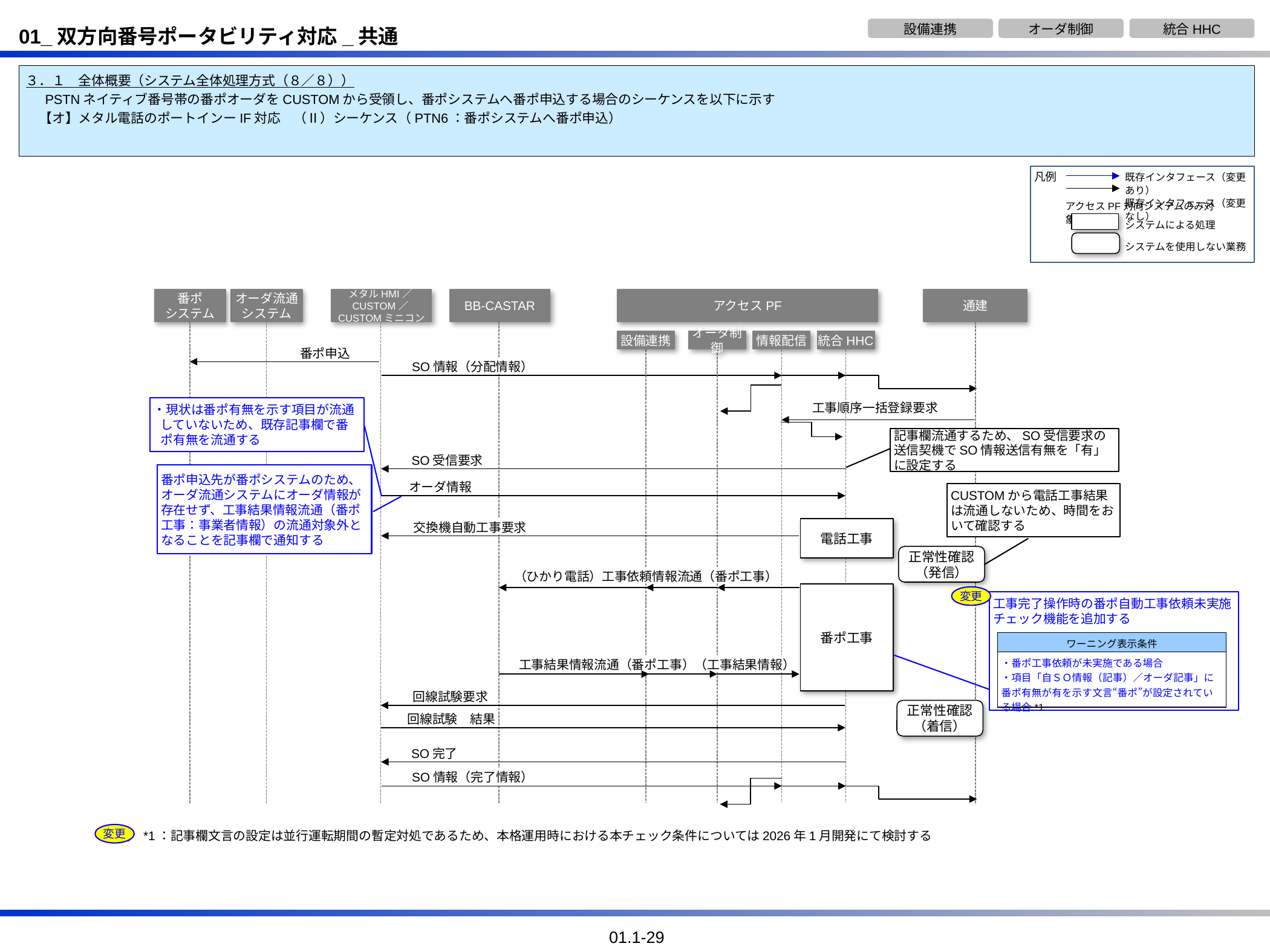

設備連携
オーダ制御
統合HHC
３．１　全体概要（システム全体処理方式（８／８））
　 PSTNネイティブ番号帯の番ポオーダをCUSTOMから受領し、番ポシステムへ番ポ申込する場合のシーケンスを以下に示す
　【オ】メタル電話のポートインーIF対応　（Ⅱ）シーケンス（PTN6：番ポシステムへ番ポ申込）

凡例
既存インタフェース（変更あり）
既存インタフェース（変更なし）
アクセスPF対向システムのみ対象とする
システムによる処理

システムを使用しない業務
番ポ
システム
オーダ流通
システム
メタルHMI／CUSTOM／CUSTOMミニコン
BB-CASTAR
アクセスPF
通建
設備連携
オーダ制御
情報配信
統合HHC
番ポ申込
SO情報（分配情報）
・現状は番ポ有無を示す項目が流通していないため、既存記事欄で番ポ有無を流通する
工事順序一括登録要求
記事欄流通するため、SO受信要求の送信契機でSO情報送信有無を「有」に設定する
SO受信要求
番ポ申込先が番ポシステムのため、オーダ流通システムにオーダ情報が存在せず、工事結果情報流通（番ポ工事：事業者情報）の流通対象外となることを記事欄で通知する
オーダ情報
CUSTOMから電話工事結果は流通しないため、時間をおいて確認する
交換機自動工事要求
電話工事
正常性確認
（発信）
（ひかり電話）工事依頼情報流通（番ポ工事）
番ポ工事
工事結果情報流通（番ポ工事）（工事結果情報）
回線試験要求
正常性確認
（着信）
回線試験　結果
SO完了
SO情報（完了情報）
変更
工事完了操作時の番ポ自動工事依頼未実施
チェック機能を追加する
| ワーニング表示条件 |
| --- |
| ・番ポ工事依頼が未実施である場合 ・項目「自ＳＯ情報（記事）／オーダ記事」に番ポ有無が有を示す文言“番ポ”が設定されている場合\*1 |
変更
注）*1：記事欄文言の設定は並行運転期間の暫定対処であるため、本格運用時における本チェック条件については2026年1月開発にて検討する
01.1-29